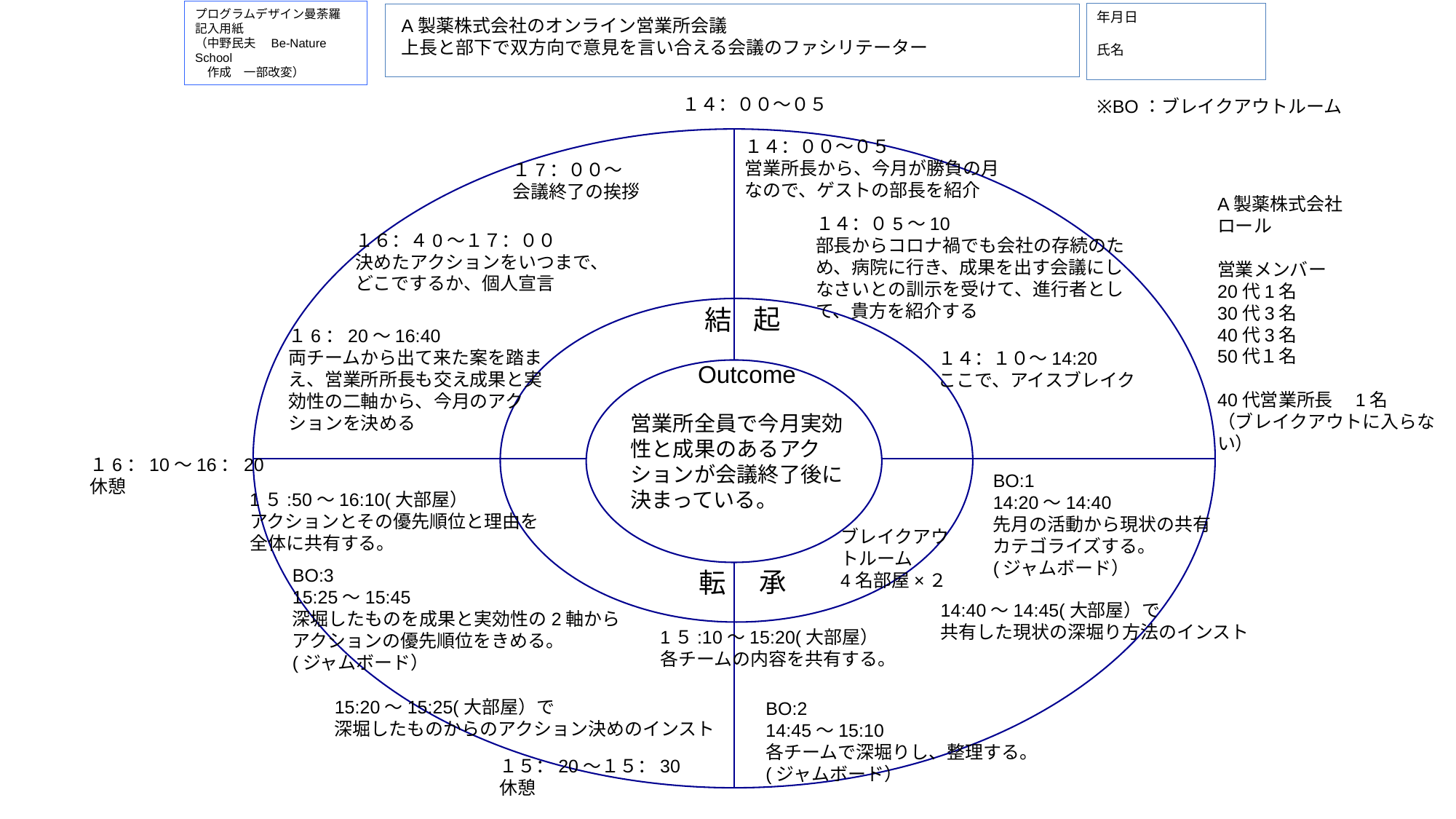

プログラムデザイン曼荼羅
記入用紙
（中野民夫　Be-Nature School
　作成　一部改変）
年月日

氏名

A製薬株式会社のオンライン営業所会議
上長と部下で双方向で意見を言い合える会議のファシリテーター
１４：００〜０５
※BO：ブレイクアウトルーム

１４：００〜０５
営業所長から、今月が勝負の月なので、ゲストの部長を紹介
１7：００〜
会議終了の挨拶
A製薬株式会社
ロール

営業メンバー
20代1名
30代3名
40代3名
50代１名

40代営業所長　1名
（ブレイクアウトに入らない）
１４：０5〜10
部長からコロナ禍でも会社の存続のため、病院に行き、成果を出す会議にしなさいとの訓示を受けて、進行者として、貴方を紹介する
１６：４0〜１７：００
決めたアクションをいつまで、どこでするか、個人宣言
起
結
１6：20〜16:40
両チームから出て来た案を踏まえ、営業所所長も交え成果と実効性の二軸から、今月のアクションを決める
１４：１０〜14:20
ここで、アイスブレイク
Outcome
営業所全員で今月実効性と成果のあるアクションが会議終了後に決まっている。
１6：10〜16：20
休憩
BO:1
14:20〜14:40
先月の活動から現状の共有
カテゴライズする。
(ジャムボード）

1５:50〜16:10(大部屋）
アクションとその優先順位と理由を全体に共有する。

ブレイクアウトルーム
4名部屋×２
BO:3
15:25〜15:45
深堀したものを成果と実効性の2軸から
アクションの優先順位をきめる。
(ジャムボード）
承
転
14:40〜14:45(大部屋）で
共有した現状の深堀り方法のインスト
1５:10〜15:20(大部屋）
各チームの内容を共有する。

15:20〜15:25(大部屋）で
深堀したものからのアクション決めのインスト
BO:2
14:45〜15:10
各チームで深堀りし、整理する。
(ジャムボード）

１５：20〜１５：30
休憩